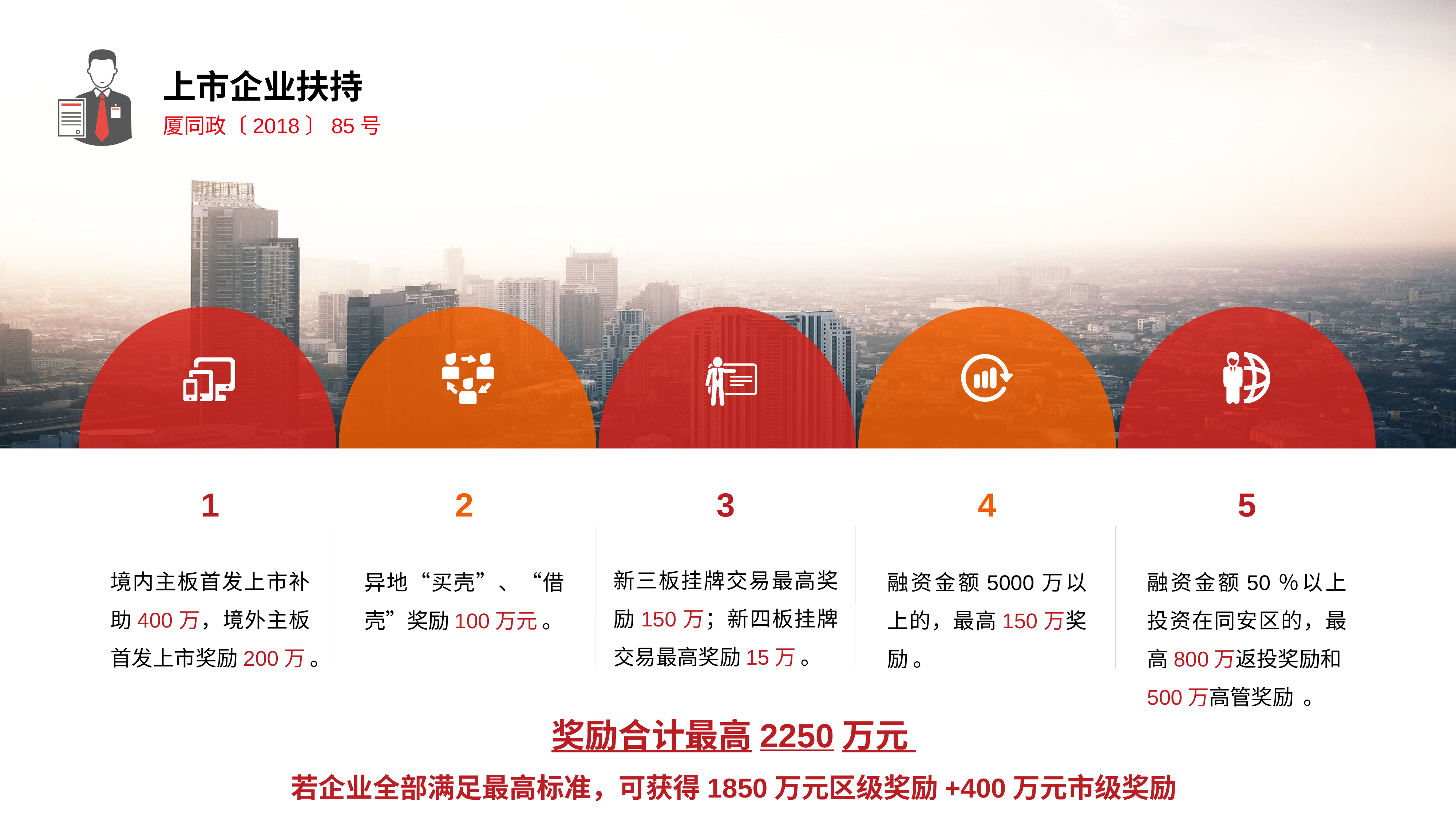

上市企业扶持
厦同政〔2018〕85号

1
2
3
4
5

新三板挂牌交易最高奖励150万；新四板挂牌交易最高奖励15万 。
境内主板首发上市补助400万，境外主板首发上市奖励200万 。
异地“买壳”、“借壳”奖励100万元 。
融资金额5000万以上的，最高150万奖励 。
融资金额50％以上投资在同安区的，最高800万返投奖励和500万高管奖励  。
奖励合计最高2250万元
若企业全部满足最高标准，可获得1850万元区级奖励+400万元市级奖励